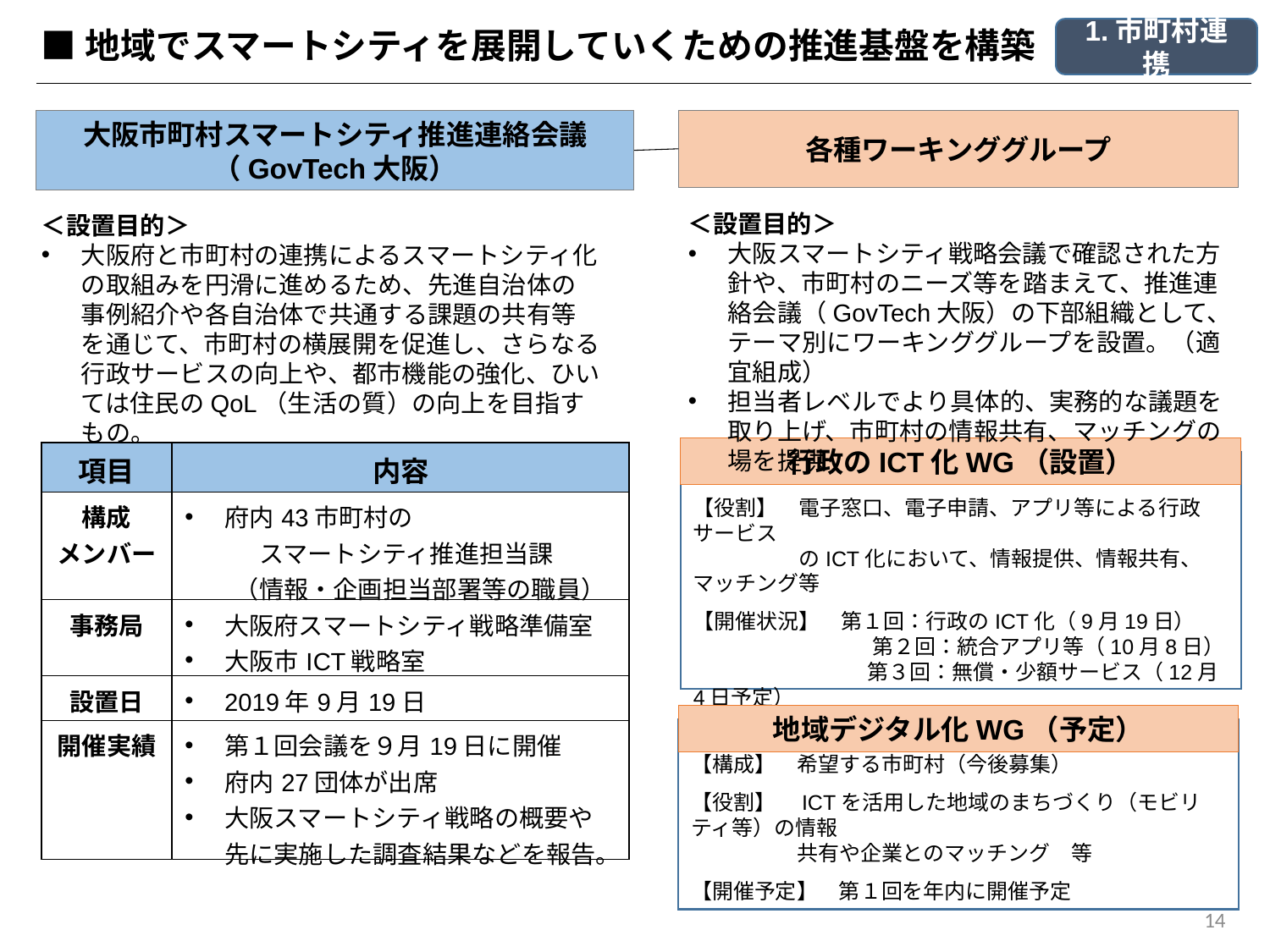

■地域でスマートシティを展開していくための推進基盤を構築
1.市町村連携
大阪市町村スマートシティ推進連絡会議
（GovTech大阪）
各種ワーキンググループ
＜設置目的＞
大阪スマートシティ戦略会議で確認された方針や、市町村のニーズ等を踏まえて、推進連絡会議（GovTech大阪）の下部組織として、テーマ別にワーキンググループを設置。（適宜組成）
担当者レベルでより具体的、実務的な議題を取り上げ、市町村の情報共有、マッチングの場を提供
＜設置目的＞
大阪府と市町村の連携によるスマートシティ化の取組みを円滑に進めるため、先進自治体の事例紹介や各自治体で共通する課題の共有等を通じて、市町村の横展開を促進し、さらなる行政サービスの向上や、都市機能の強化、ひいては住民のQoL（生活の質）の向上を目指すもの。
行政のICT化WG（設置）
| 項目 | 内容 |
| --- | --- |
| 構成 メンバー | 府内43市町村の 　　　スマートシティ推進担当課 　　（情報・企画担当部署等の職員） |
| 事務局 | 大阪府スマートシティ戦略準備室 大阪市ICT戦略室 |
| 設置日 | 2019年9月19日 |
| 開催実績 | 第１回会議を９月19日に開催 府内27団体が出席 大阪スマートシティ戦略の概要や先に実施した調査結果などを報告。 |

【構成】　希望する市町村（現在31団体）

【役割】　電子窓口、電子申請、アプリ等による行政サービス
　　　　　のICT化において、情報提供、情報共有、マッチング等

【開催状況】　第１回：行政のICT化（9月19日）
 　　　　　　　　第２回：統合アプリ等（10月8日）
　 　　　　　　　第３回：無償・少額サービス（12月4日予定）
地域デジタル化WG（予定）

【構成】　希望する市町村（今後募集）

【役割】　ICTを活用した地域のまちづくり（モビリティ等）の情報
　　　　　共有や企業とのマッチング　等

【開催予定】　第１回を年内に開催予定
14